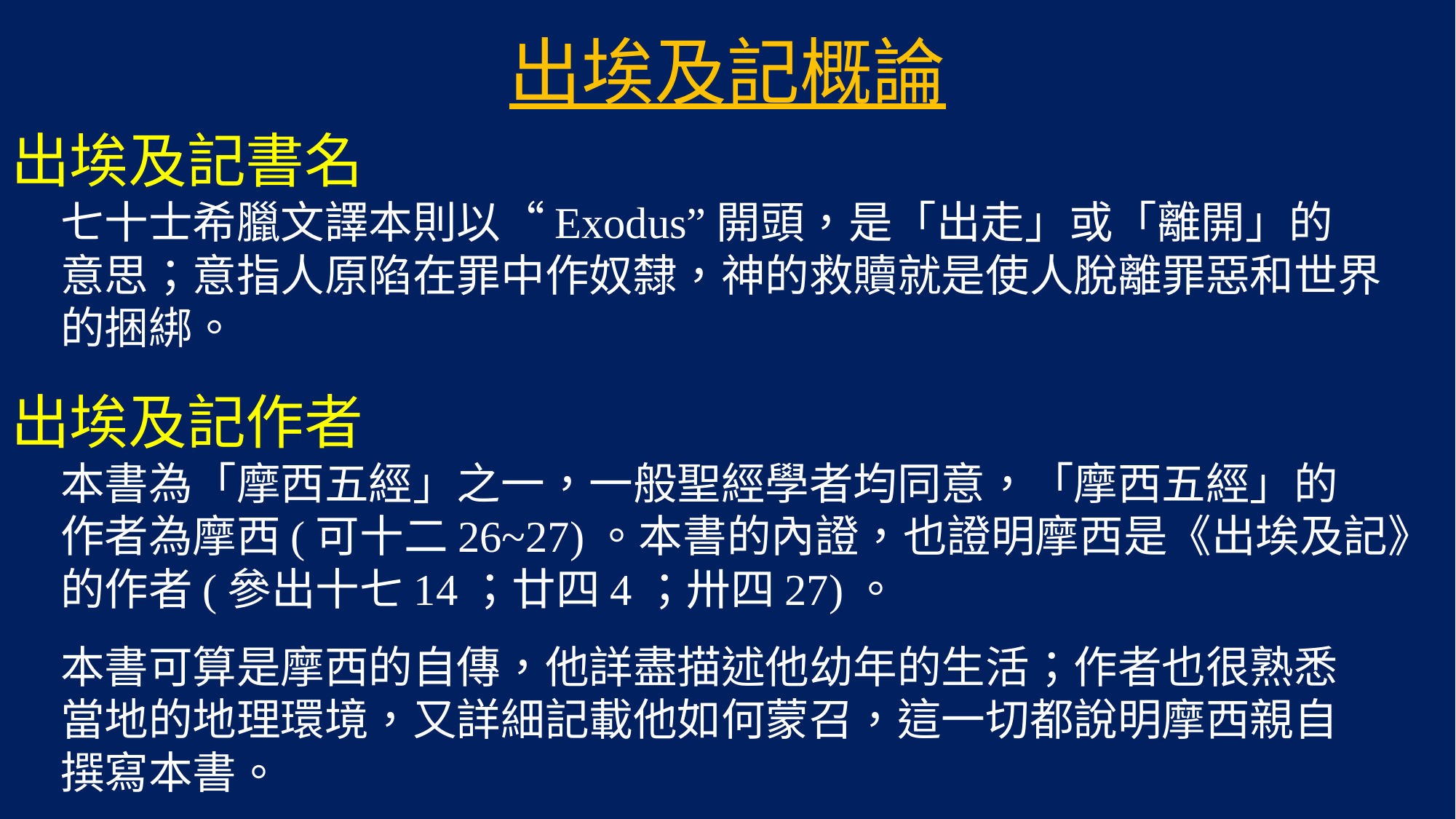

# 出埃及記概論
出埃及記書名
    七十士希臘文譯本則以“Exodus”開頭，是「出走」或「離開」的
    意思；意指人原陷在罪中作奴隸，神的救贖就是使人脫離罪惡和世界
    的捆綁。

出埃及記作者
    本書為「摩西五經」之一，一般聖經學者均同意，「摩西五經」的
    作者為摩西(可十二26~27)。本書的內證，也證明摩西是《出埃及記》
    的作者(參出十七14；廿四4；卅四27)。

    本書可算是摩西的自傳，他詳盡描述他幼年的生活；作者也很熟悉
    當地的地理環境，又詳細記載他如何蒙召，這一切都說明摩西親自
    撰寫本書。